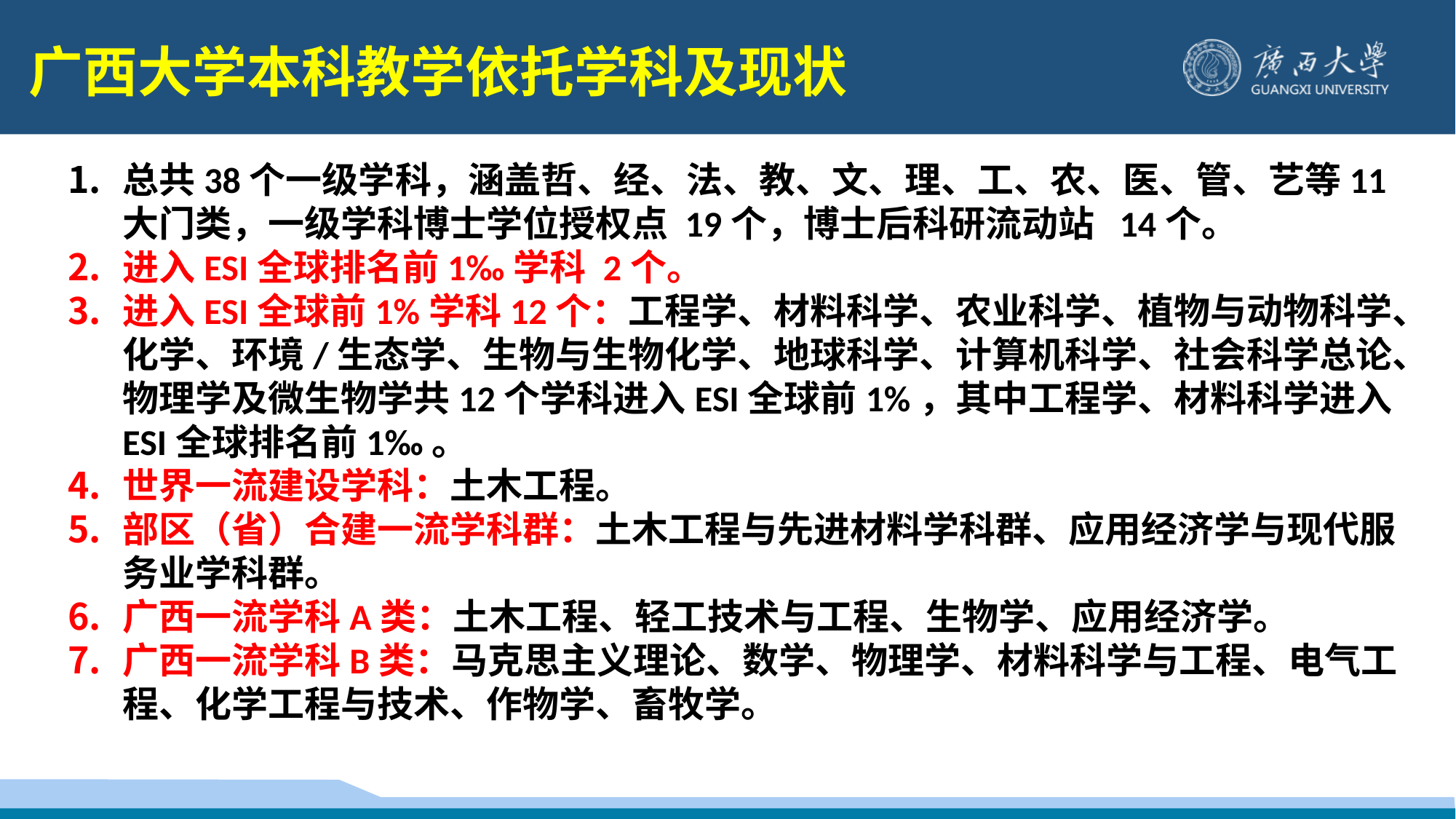

广西大学本科教学依托学科及现状
总共38个一级学科，涵盖哲、经、法、教、文、理、工、农、医、管、艺等11大门类，一级学科博士学位授权点 19个，博士后科研流动站  14个。
进入ESI全球排名前1‰学科 2个。
进入ESI全球前1%学科12个：工程学、材料科学、农业科学、植物与动物科学、化学、环境/生态学、生物与生物化学、地球科学、计算机科学、社会科学总论、物理学及微生物学共12个学科进入ESI全球前1%，其中工程学、材料科学进入ESI全球排名前1‰。
世界一流建设学科：土木工程。
部区（省）合建一流学科群：土木工程与先进材料学科群、应用经济学与现代服务业学科群。
广西一流学科A类：土木工程、轻工技术与工程、生物学、应用经济学。
广西一流学科B类：马克思主义理论、数学、物理学、材料科学与工程、电气工程、化学工程与技术、作物学、畜牧学。